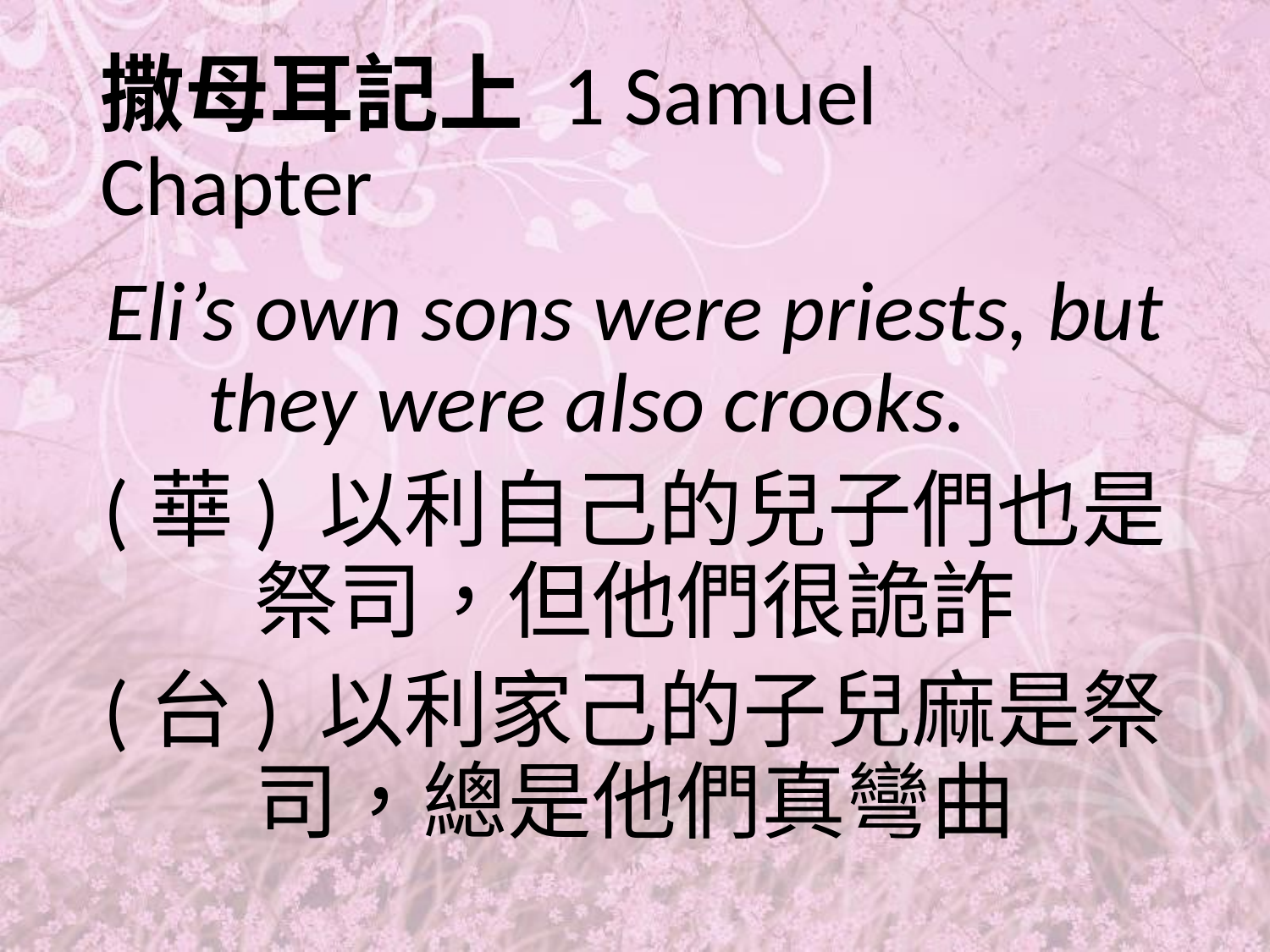

# 撒母耳記上 1 Samuel Chapter
Eli’s own sons were priests, but they were also crooks.
(華) 以利自己的兒子們也是祭司，但他們很詭詐
(台) 以利家己的子兒麻是祭司，總是他們真彎曲